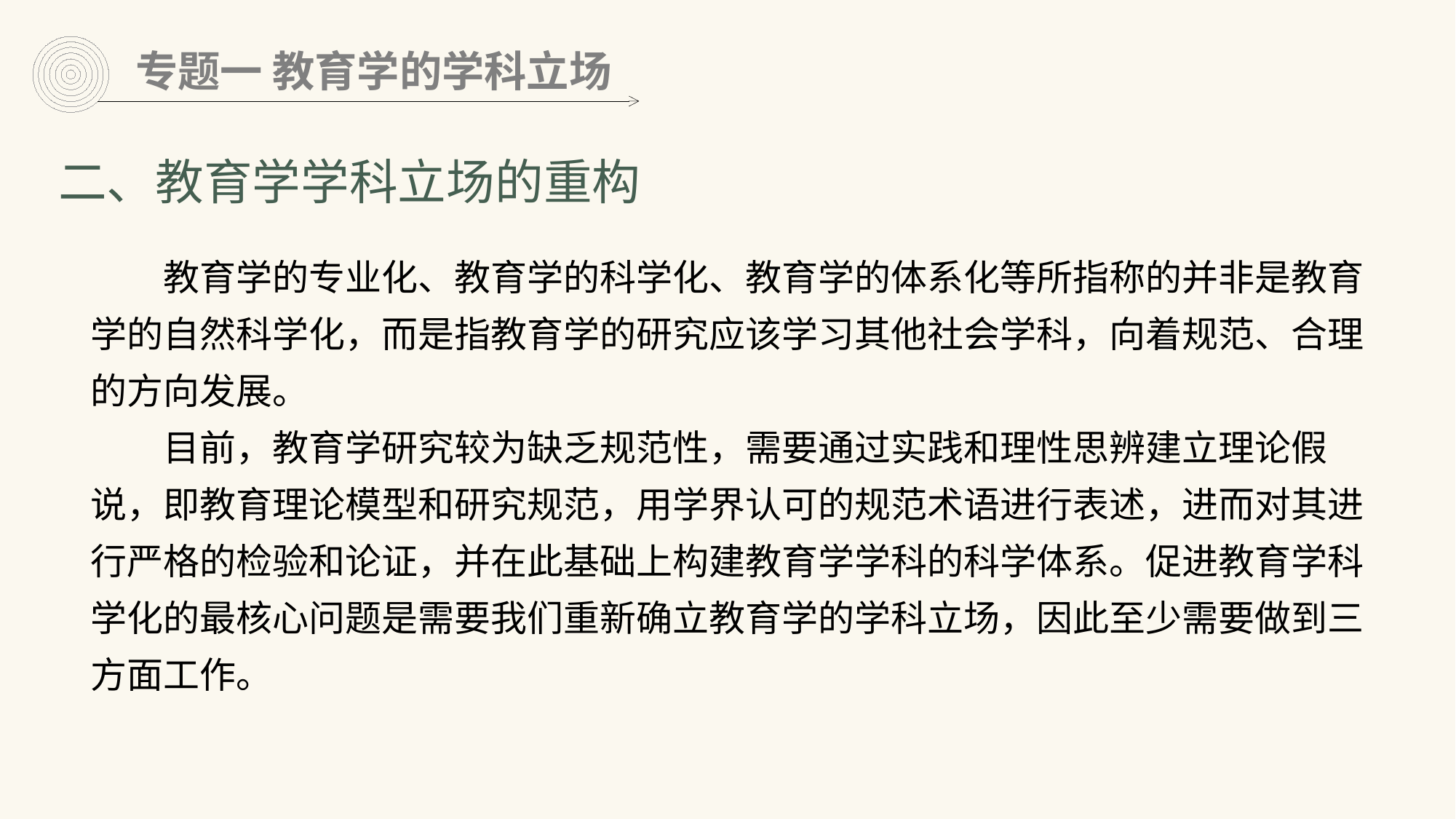

专题一 教育学的学科立场
二、教育学学科立场的重构

教育学的专业化、教育学的科学化、教育学的体系化等所指称的并非是教育学的自然科学化，而是指教育学的研究应该学习其他社会学科，向着规范、合理的方向发展。
目前，教育学研究较为缺乏规范性，需要通过实践和理性思辨建立理论假说，即教育理论模型和研究规范，用学界认可的规范术语进行表述，进而对其进行严格的检验和论证，并在此基础上构建教育学学科的科学体系。促进教育学科学化的最核心问题是需要我们重新确立教育学的学科立场，因此至少需要做到三方面工作。